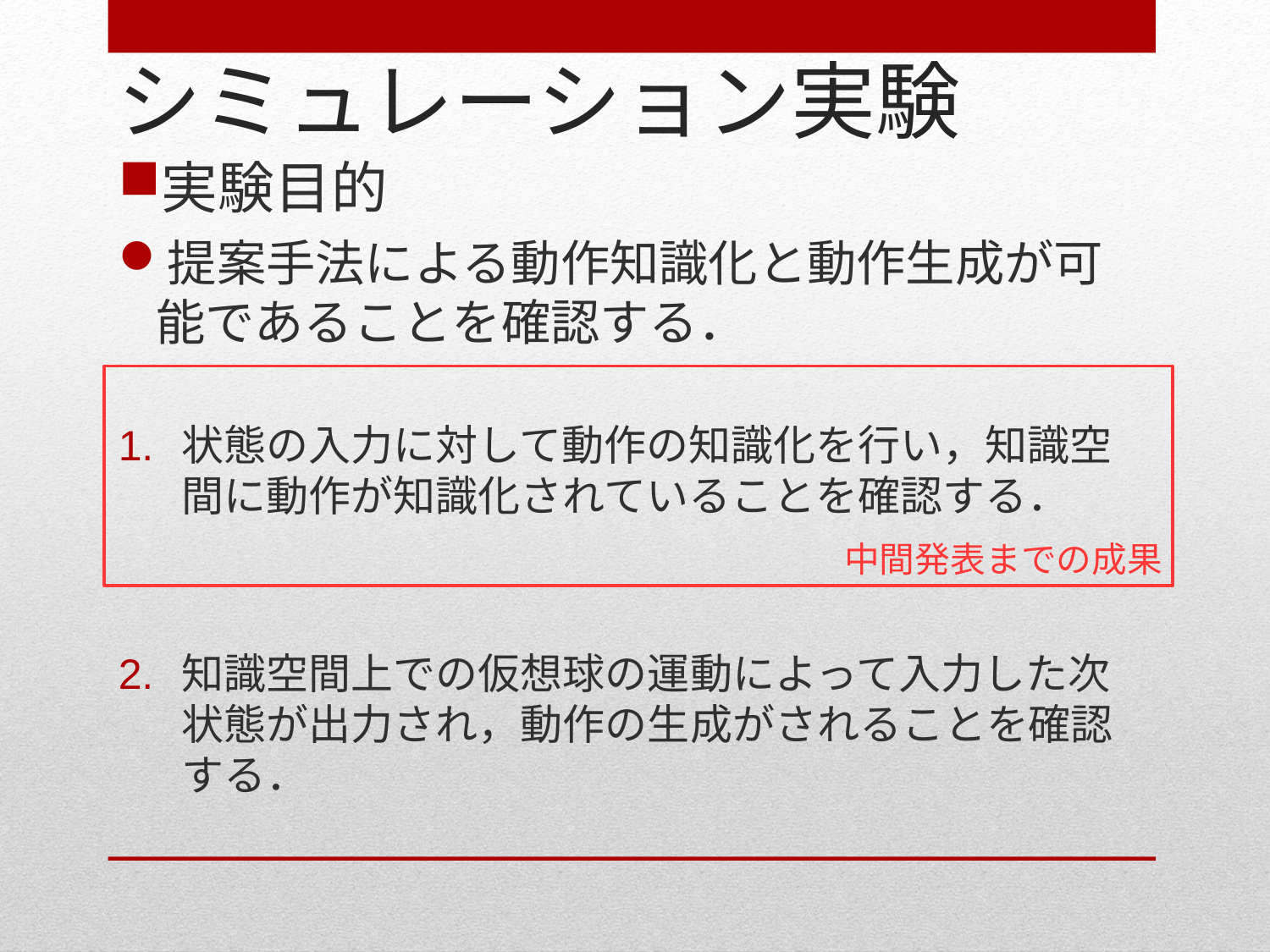

# シミュレーション実験
実験目的
提案手法による動作知識化と動作生成が可能であることを確認する．

状態の入力に対して動作の知識化を行い，知識空間に動作が知識化されていることを確認する．

知識空間上での仮想球の運動によって入力した次状態が出力され，動作の生成がされることを確認する．

中間発表までの成果